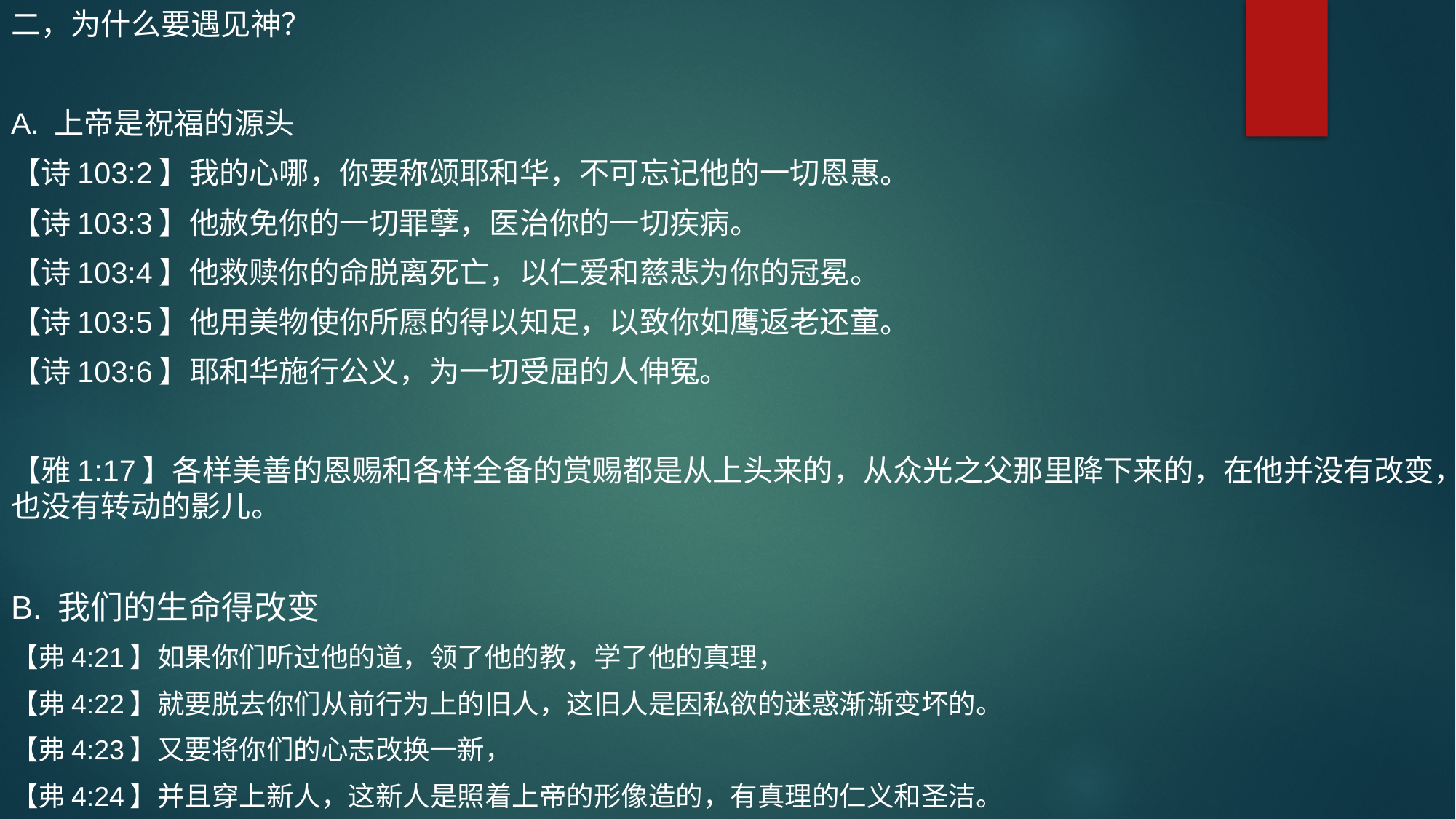

二，为什么要遇见神？

A. 上帝是祝福的源头
【诗103:2】我的心哪，你要称颂耶和华，不可忘记他的一切恩惠。
【诗103:3】他赦免你的一切罪孽，医治你的一切疾病。
【诗103:4】他救赎你的命脱离死亡，以仁爱和慈悲为你的冠冕。
【诗103:5】他用美物使你所愿的得以知足，以致你如鹰返老还童。
【诗103:6】耶和华施行公义，为一切受屈的人伸冤。

【雅1:17】各样美善的恩赐和各样全备的赏赐都是从上头来的，从众光之父那里降下来的，在他并没有改变，也没有转动的影儿。

B. 我们的生命得改变
【弗4:21】如果你们听过他的道，领了他的教，学了他的真理，
【弗4:22】就要脱去你们从前行为上的旧人，这旧人是因私欲的迷惑渐渐变坏的。
【弗4:23】又要将你们的心志改换一新，
【弗4:24】并且穿上新人，这新人是照着上帝的形像造的，有真理的仁义和圣洁。